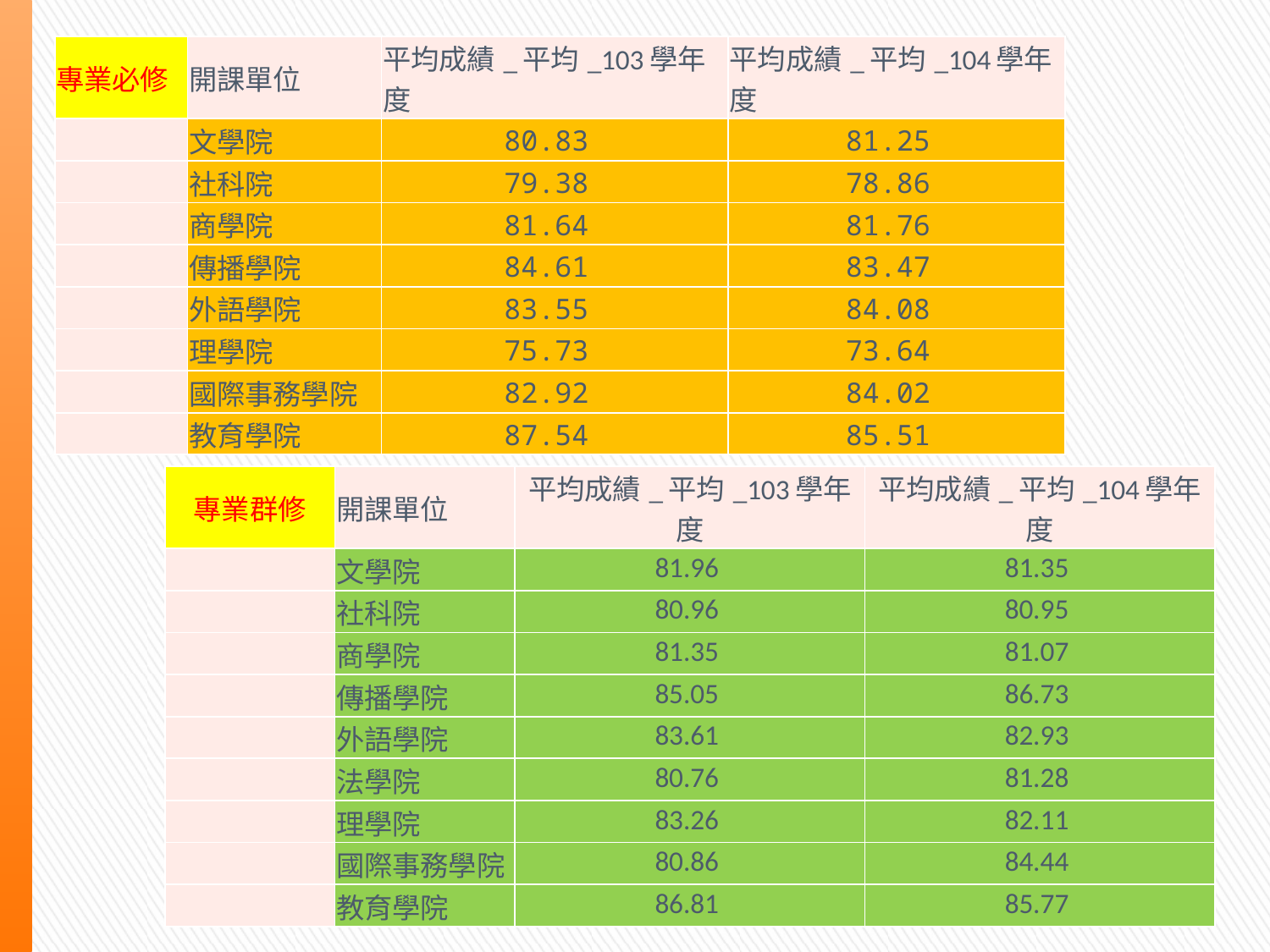

| 專業必修 | 開課單位 | 平均成績\_平均\_103學年度 | 平均成績\_平均\_104學年度 |
| --- | --- | --- | --- |
|  | 文學院 | 80.83 | 81.25 |
|  | 社科院 | 79.38 | 78.86 |
|  | 商學院 | 81.64 | 81.76 |
|  | 傳播學院 | 84.61 | 83.47 |
|  | 外語學院 | 83.55 | 84.08 |
|  | 理學院 | 75.73 | 73.64 |
|  | 國際事務學院 | 82.92 | 84.02 |
|  | 教育學院 | 87.54 | 85.51 |
| 專業群修 | 開課單位 | 平均成績\_平均\_103學年度 | 平均成績\_平均\_104學年度 |
| --- | --- | --- | --- |
|  | 文學院 | 81.96 | 81.35 |
|  | 社科院 | 80.96 | 80.95 |
|  | 商學院 | 81.35 | 81.07 |
|  | 傳播學院 | 85.05 | 86.73 |
|  | 外語學院 | 83.61 | 82.93 |
|  | 法學院 | 80.76 | 81.28 |
|  | 理學院 | 83.26 | 82.11 |
|  | 國際事務學院 | 80.86 | 84.44 |
|  | 教育學院 | 86.81 | 85.77 |